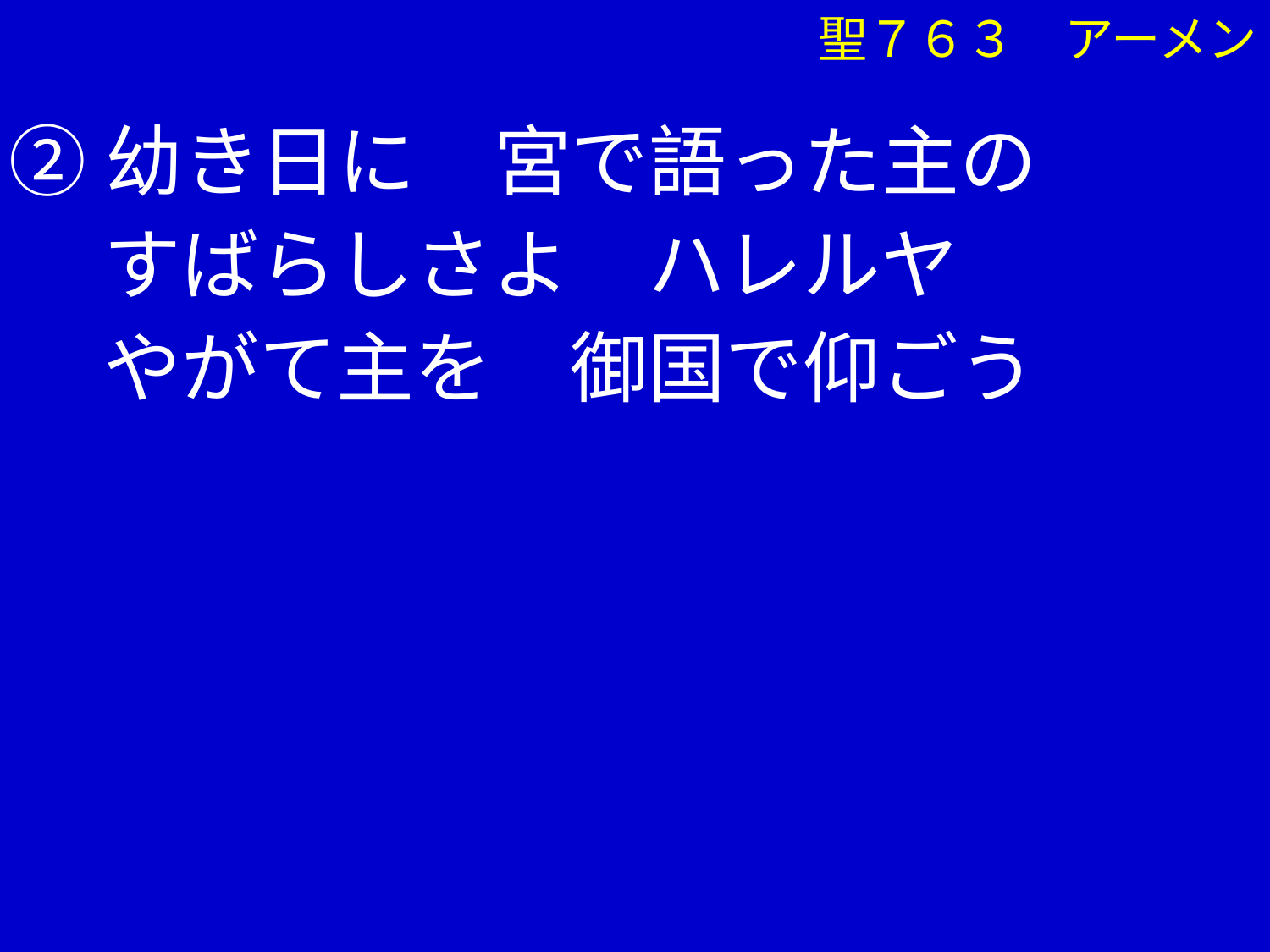

聖７６３　アーメン
②幼き日に　宮で語った主の
　 すばらしさよ　ハレルヤ
　 やがて主を　御国で仰ごう